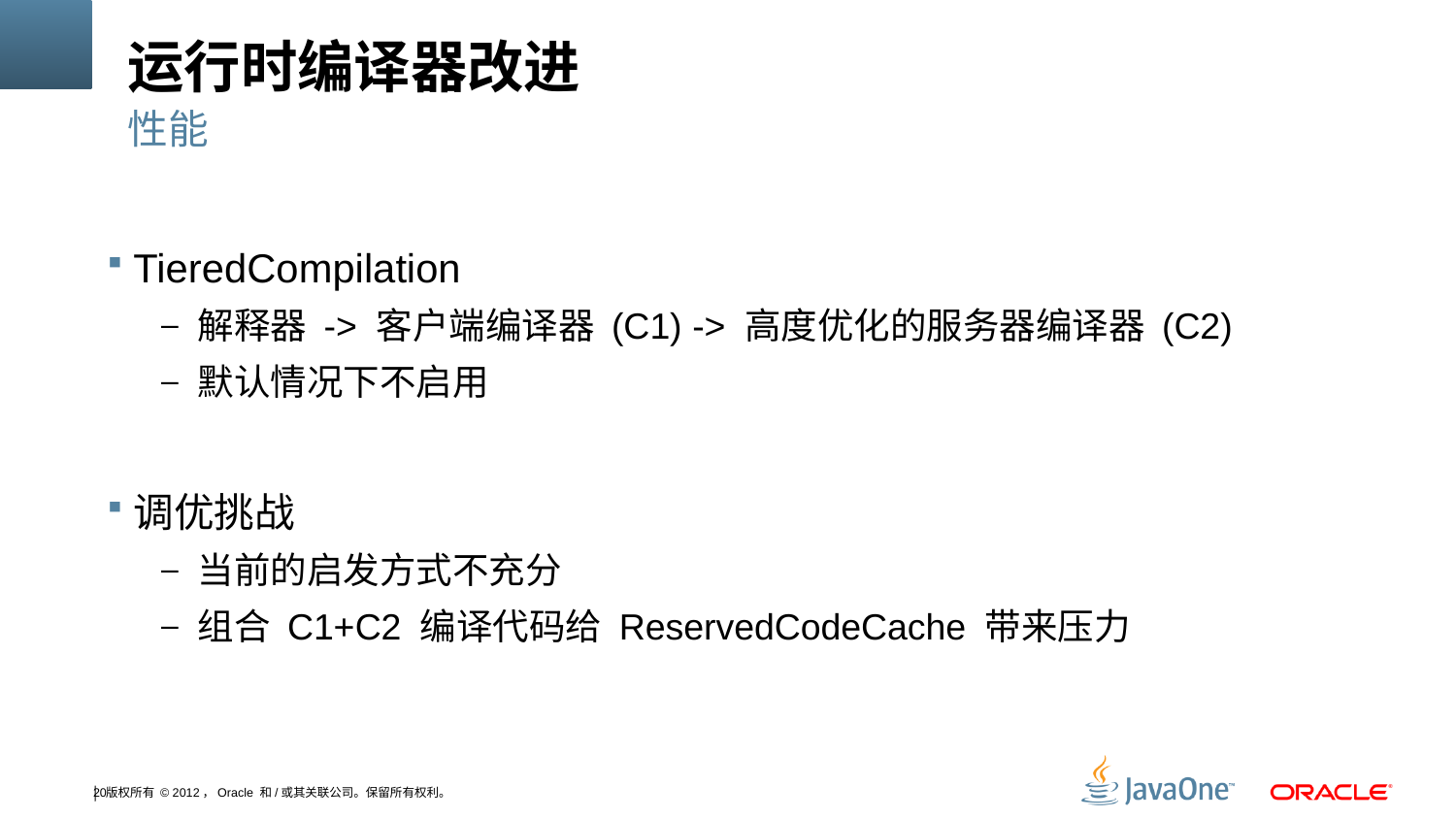

# 运行时编译器改进
性能
TieredCompilation
解释器 -> 客户端编译器 (C1) -> 高度优化的服务器编译器 (C2)
默认情况下不启用

调优挑战
当前的启发方式不充分
组合 C1+C2 编译代码给 ReservedCodeCache 带来压力